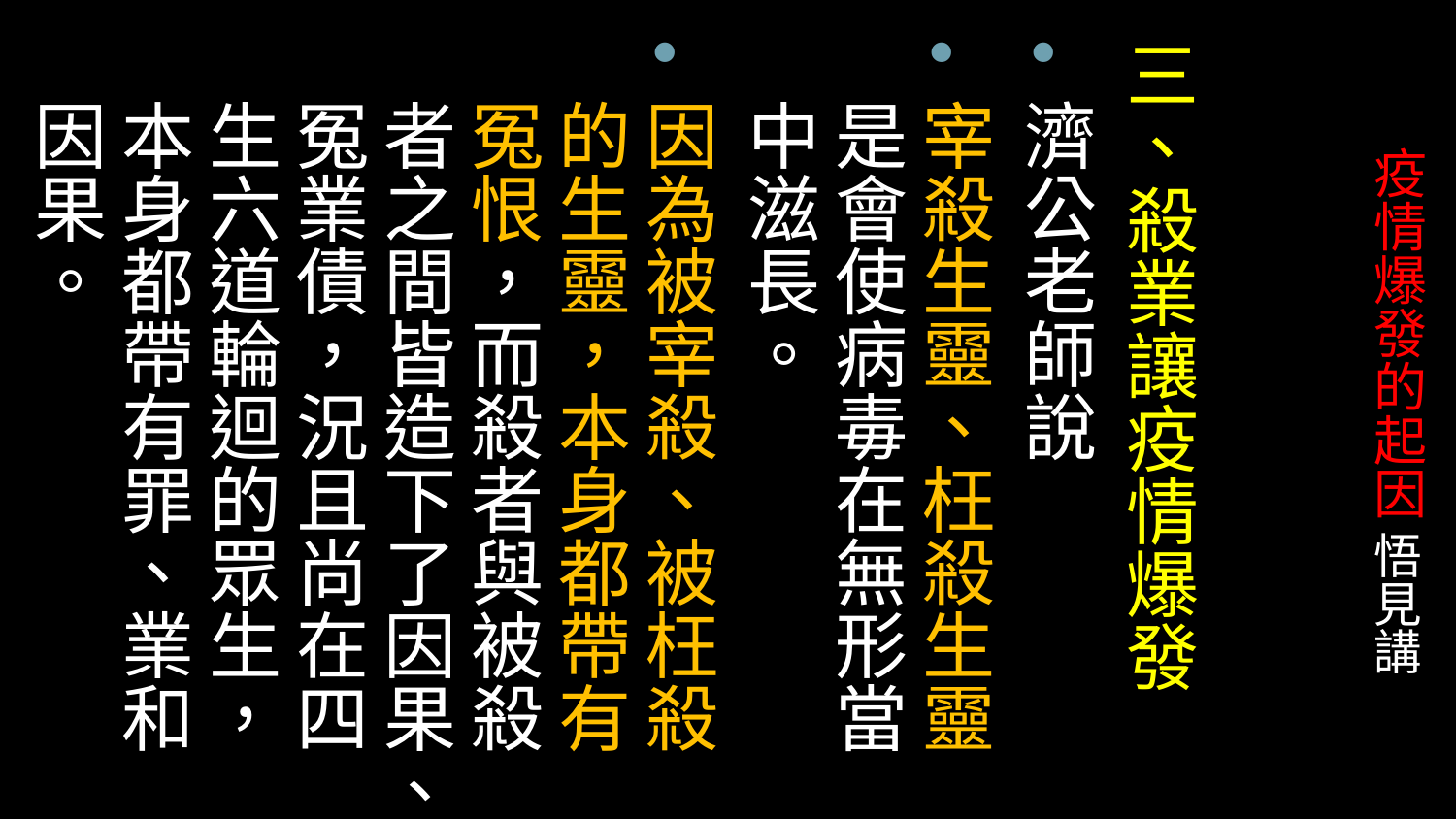

三、殺業讓疫情爆發
濟公老師說
宰殺生靈、枉殺生靈是會使病毒在無形當中滋長。
因為被宰殺、被枉殺的生靈，本身都帶有冤恨，而殺者與被殺者之間皆造下了因果、冤業債，況且尚在四生六道輪迴的眾生，本身都帶有罪、業和因果。
# 疫情爆發的起因 悟見講